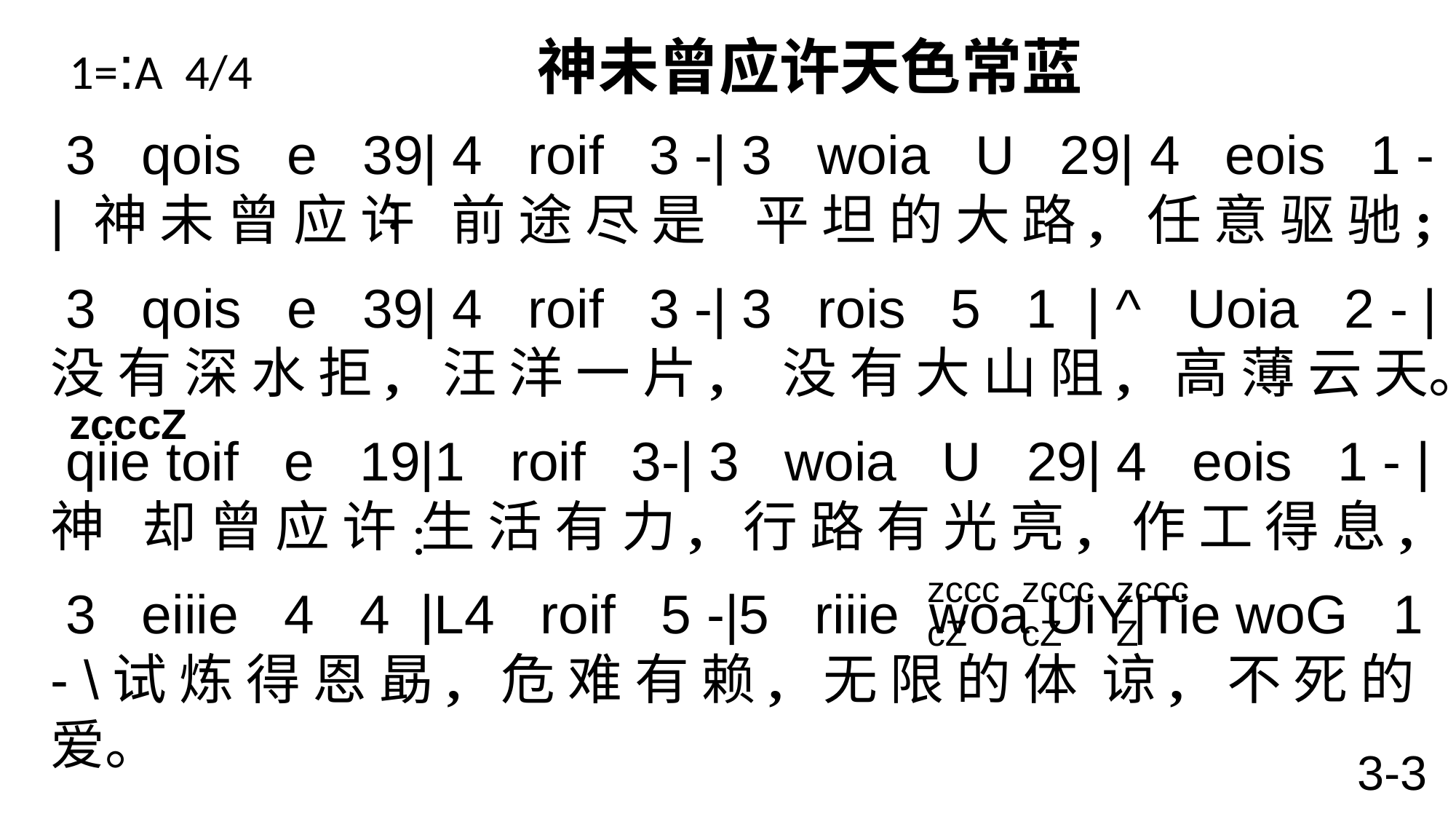

# 1=:A  4/4                         神未曾应许天色常蓝
 3   qois   e   39| 4   roif   3 -| 3   woia   U   29| 4   eois   1 - | 神 未 曾 应 许   前 途 尽 是    平 坦 的 大 路,  任 意 驱 驰;
 3   qois   e   39| 4   roif   3 -| 3   rois   5   1  | ^   Uoia   2 - |没 有 深 水 拒,  汪 洋 一 片,   没 有 大 山 阻,  高 薄 云 天。
 qiie toif   e   19|1   roif   3-| 3   woia   U   29| 4   eois   1 - | 神   却 曾 应 许  生 活 有 力,  行 路 有 光 亮,  作 工 得 息,
 3   eiiie   4   4  |L4   roif   5 -|5   riiie  woa UiY|Tie woG   1 - \试 炼 得 恩 勗,  危 难 有 赖,  无 限 的 体  谅,  不 死 的 爱。
：
zcccZ
：
zccccZ
zccccZ
zcccZ
3-3